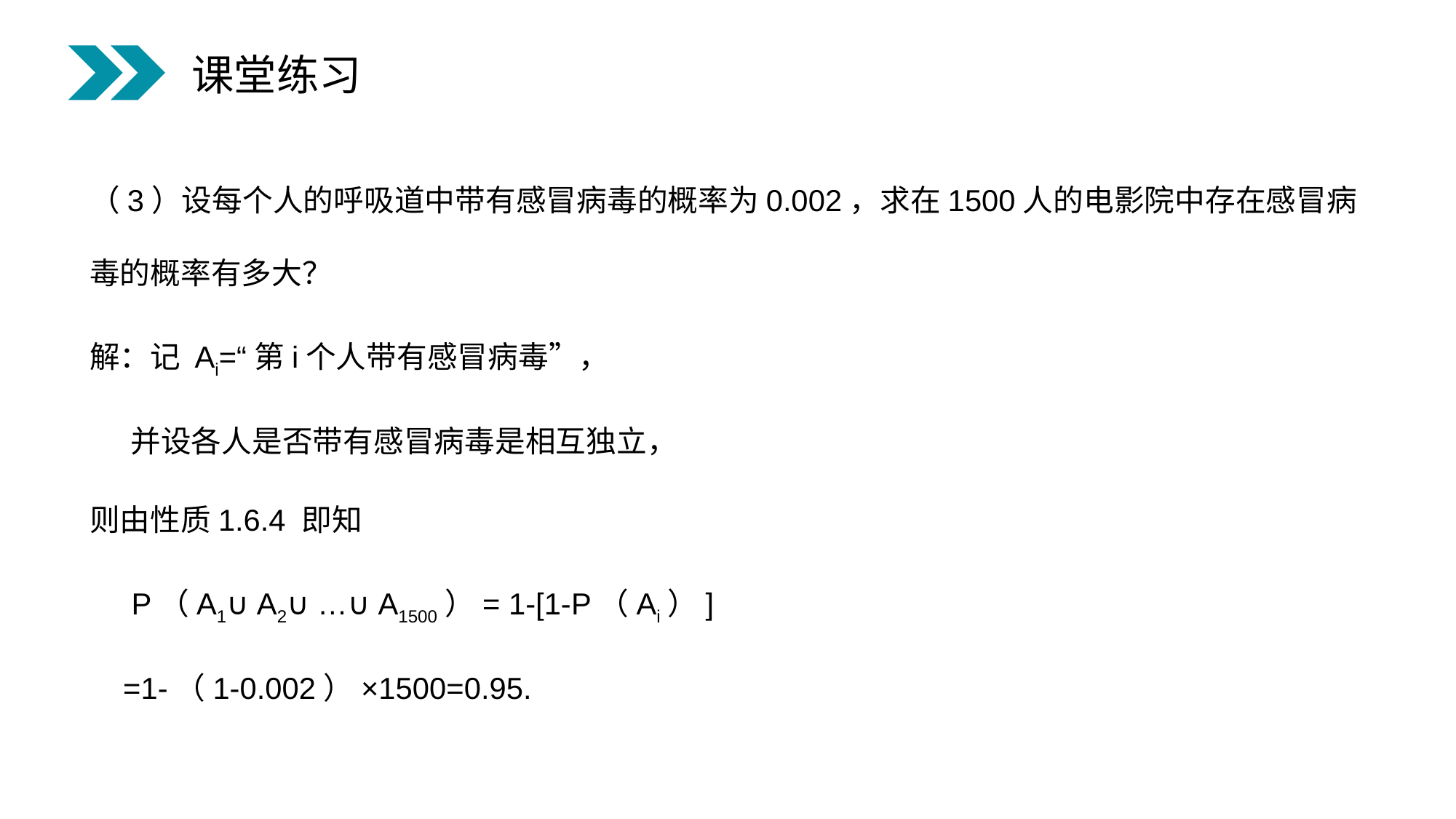

课堂练习
（3）设每个人的呼吸道中带有感冒病毒的概率为0.002，求在1500人的电影院中存在感冒病毒的概率有多大？
解：记 Ai=“第i个人带有感冒病毒”，
     并设各人是否带有感冒病毒是相互独立，
则由性质1.6.4 即知
     P（A1∪A2∪…∪A1500）= 1-[1-P（Ai）]
    =1-（1-0.002）×1500=0.95.